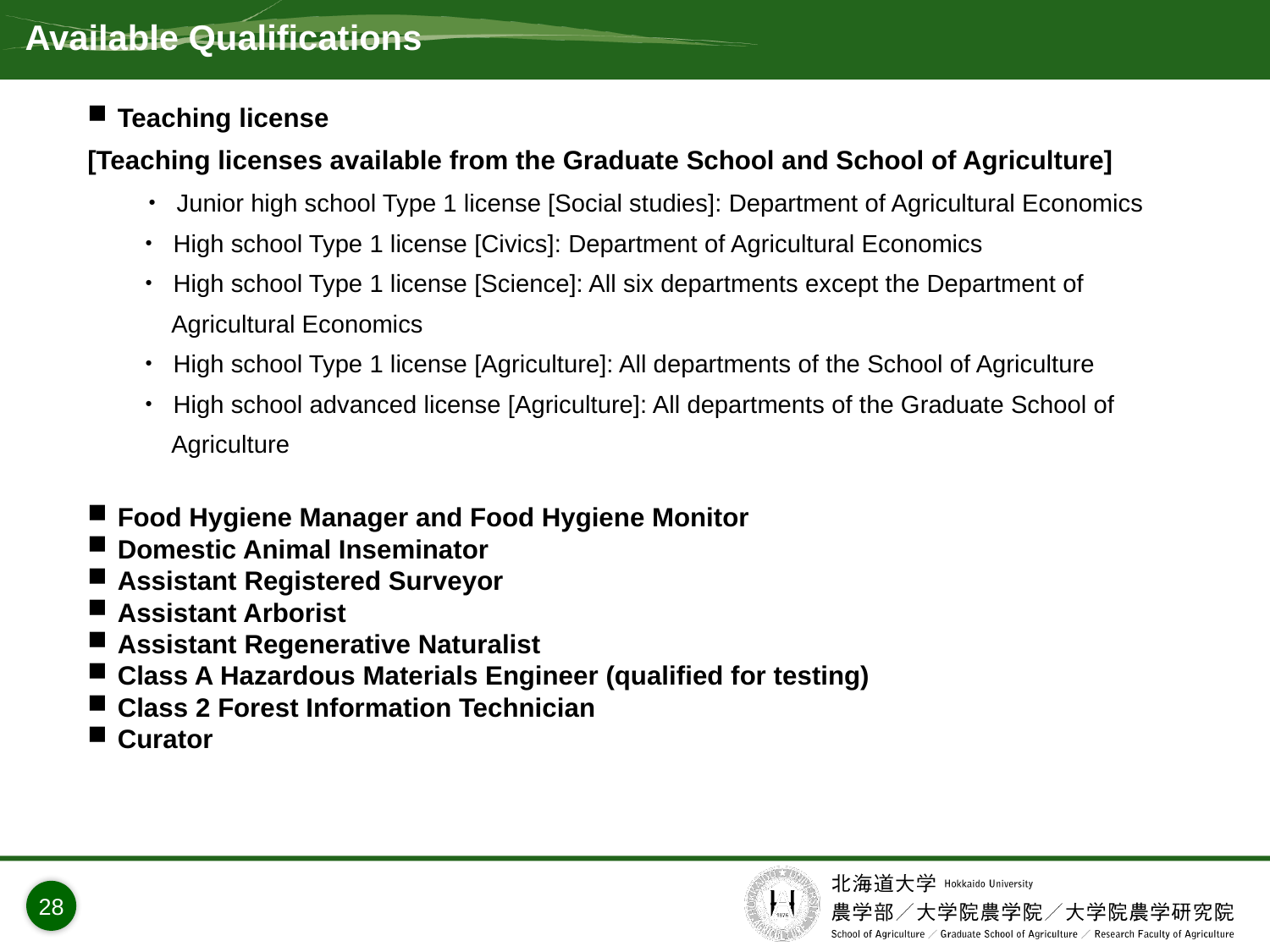

# Available Qualifications

Teaching license
[Teaching licenses available from the Graduate School and School of Agriculture]
　　・ Junior high school Type 1 license [Social studies]: Department of Agricultural Economics
　　・ High school Type 1 license [Civics]: Department of Agricultural Economics
　　・ High school Type 1 license [Science]: All six departments except the Department of
            Agricultural Economics
　　・ High school Type 1 license [Agriculture]: All departments of the School of Agriculture
　　・ High school advanced license [Agriculture]: All departments of the Graduate School of
            Agriculture

Food Hygiene Manager and Food Hygiene Monitor
Domestic Animal Inseminator
Assistant Registered Surveyor
Assistant Arborist
Assistant Regenerative Naturalist
Class A Hazardous Materials Engineer (qualified for testing)
Class 2 Forest Information Technician
Curator